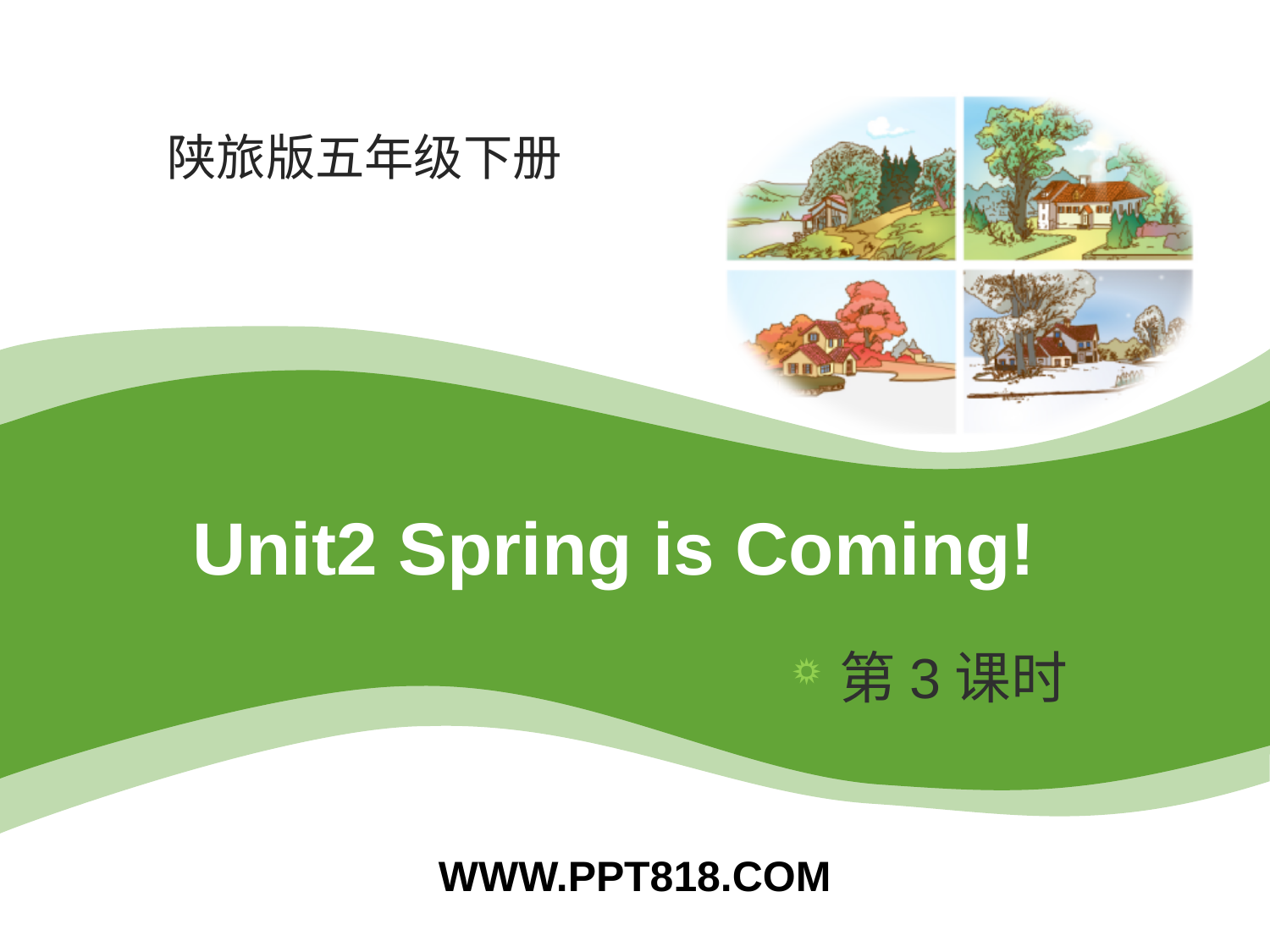

# Unit2 Spring is Coming!
第3课时
WWW.PPT818.COM